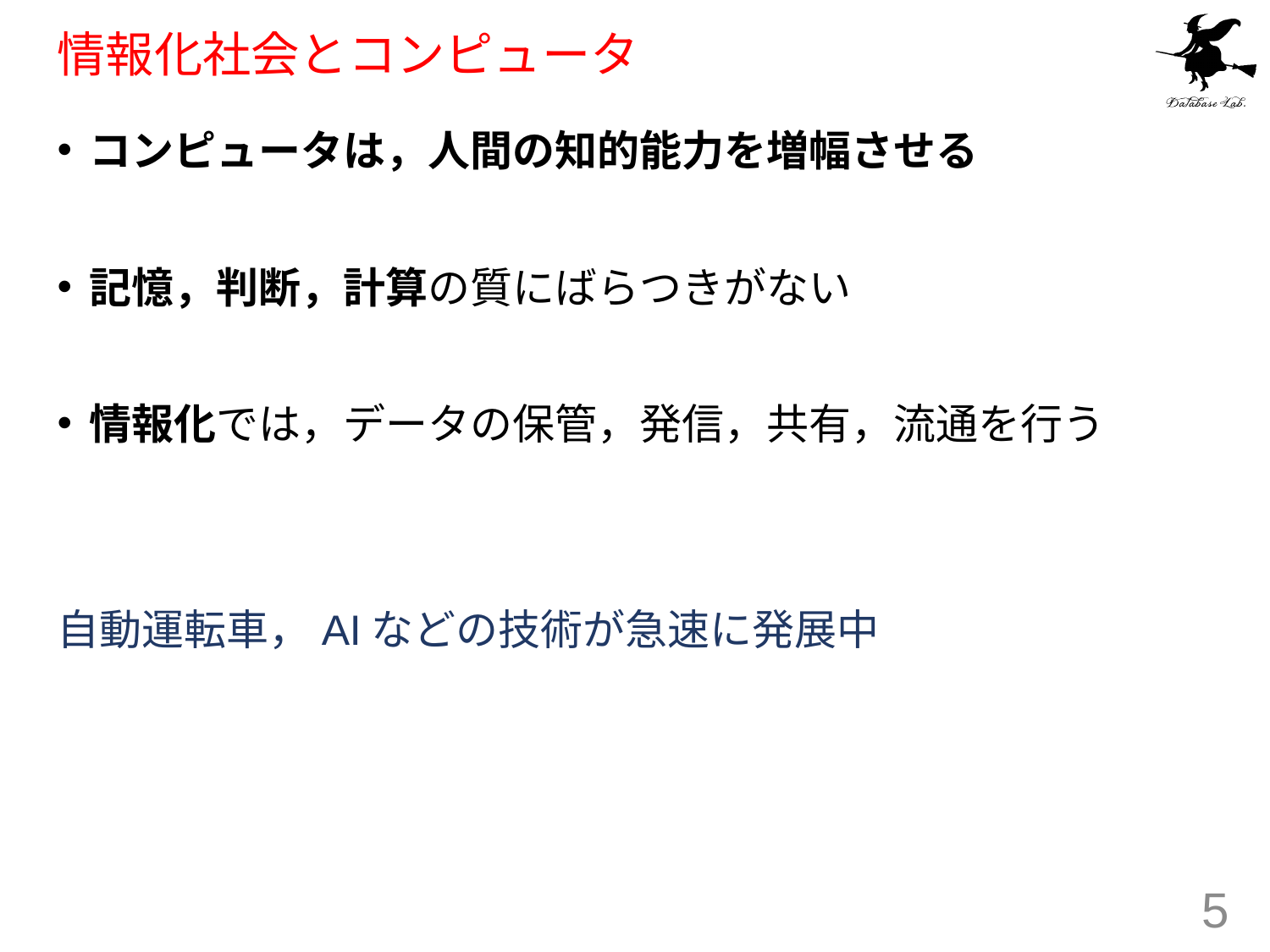

# 情報化社会とコンピュータ
コンピュータは，人間の知的能力を増幅させる

記憶，判断，計算の質にばらつきがない

情報化では，データの保管，発信，共有，流通を行う

自動運転車，AIなどの技術が急速に発展中
5